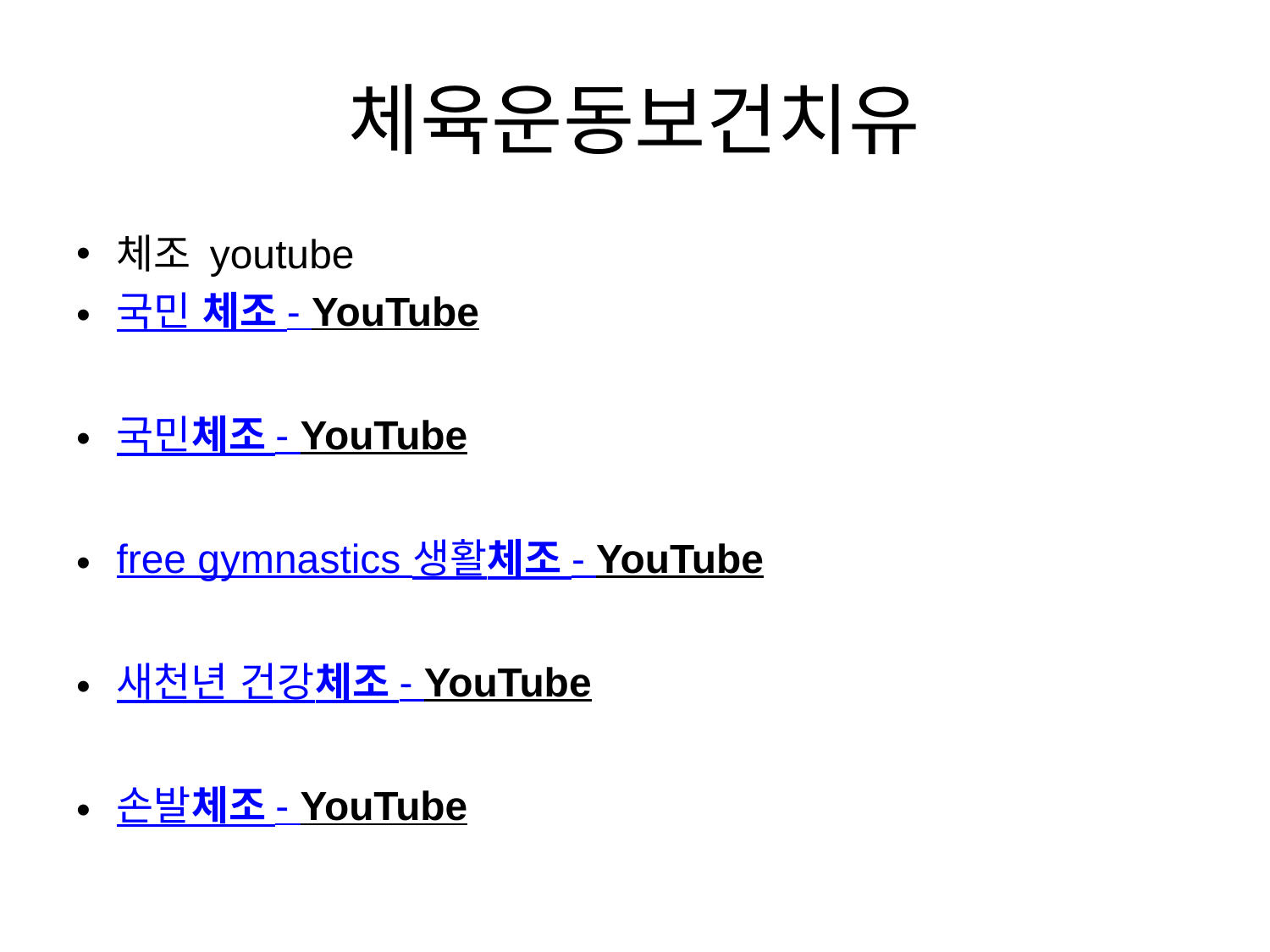

# 체육운동보건치유
체조 youtube
국민 체조 - YouTube

국민체조 - YouTube

free gymnastics 생활체조 - YouTube

새천년 건강체조 - YouTube

손발체조 - YouTube